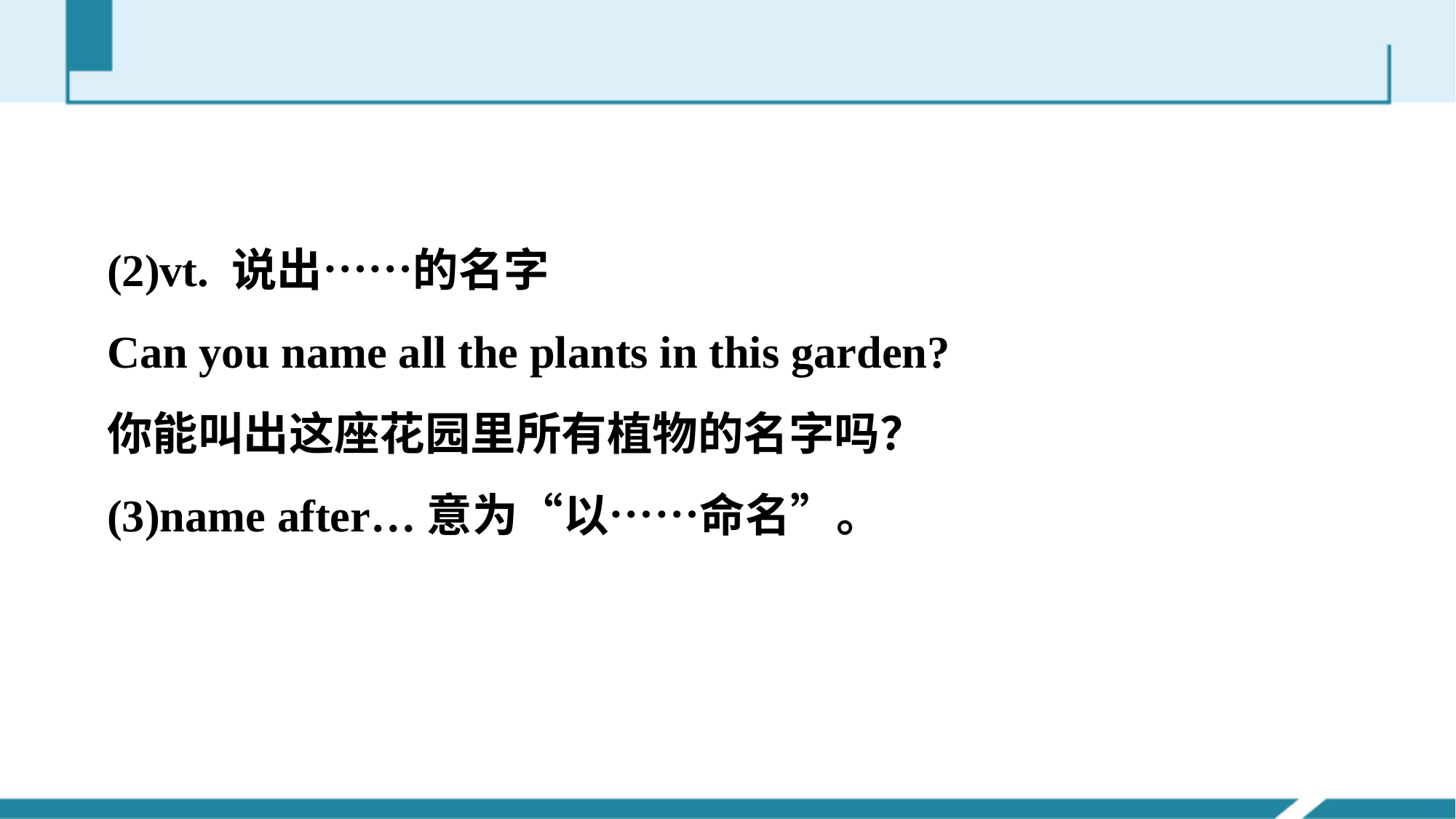

(2)vt. 说出……的名字
Can you name all the plants in this garden?
你能叫出这座花园里所有植物的名字吗？
(3)name after…意为“以……命名”。